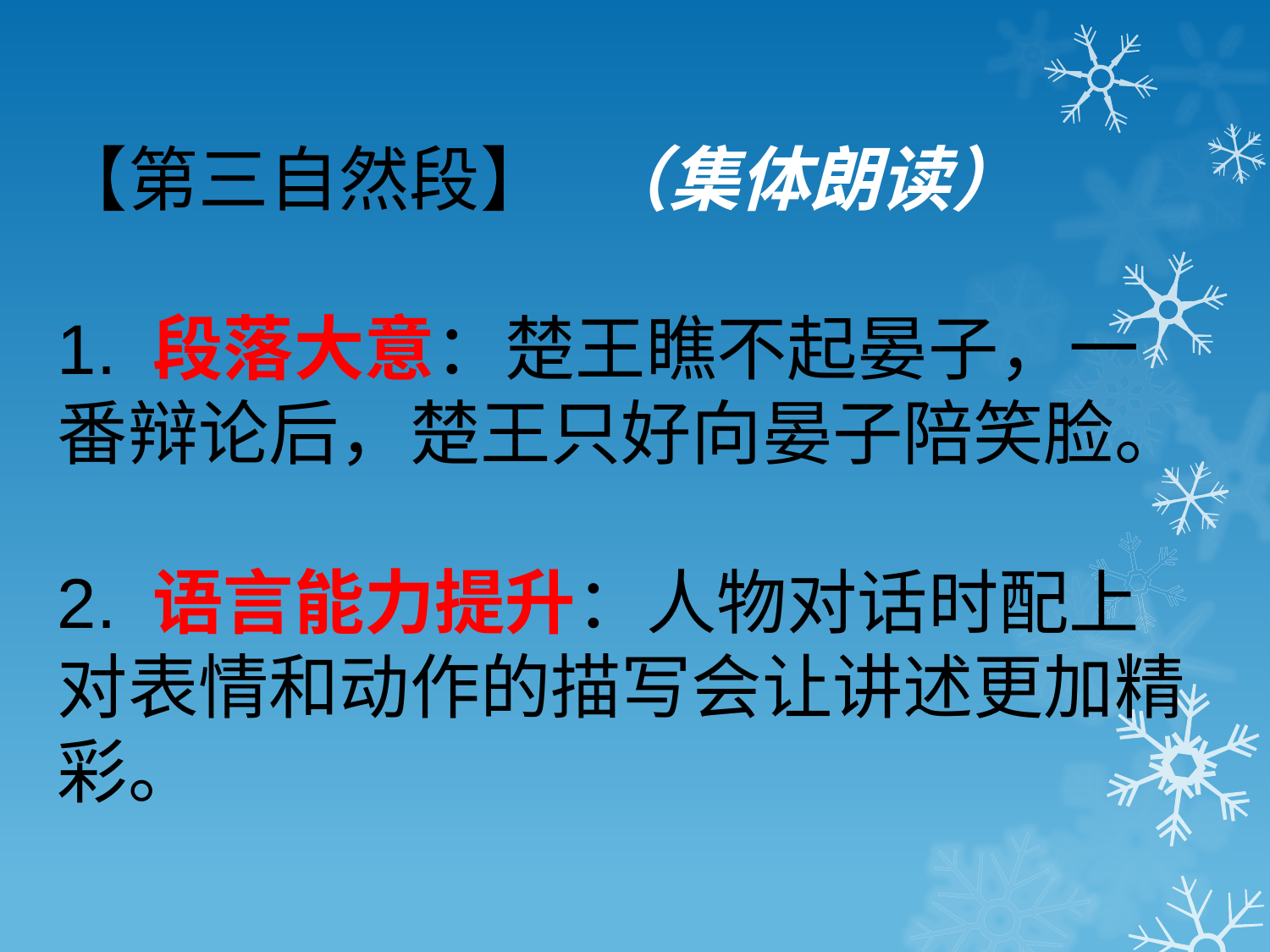

【第三自然段】   （集体朗读）

1. 段落大意：楚王瞧不起晏子，一番辩论后，楚王只好向晏子陪笑脸。

2. 语言能力提升：人物对话时配上对表情和动作的描写会让讲述更加精彩。